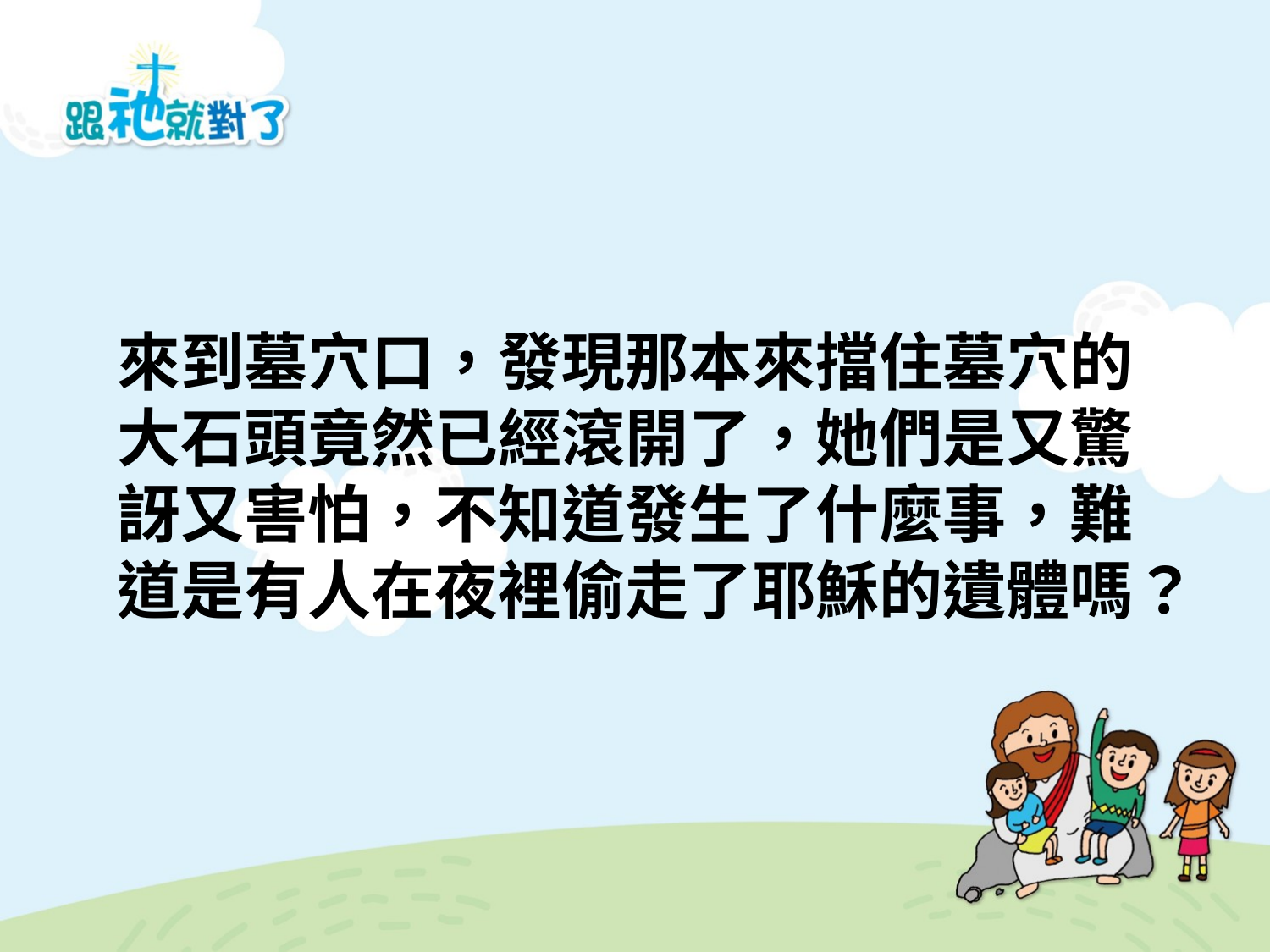

來到墓穴口，發現那本來擋住墓穴的大石頭竟然已經滾開了，她們是又驚訝又害怕，不知道發生了什麼事，難道是有人在夜裡偷走了耶穌的遺體嗎？